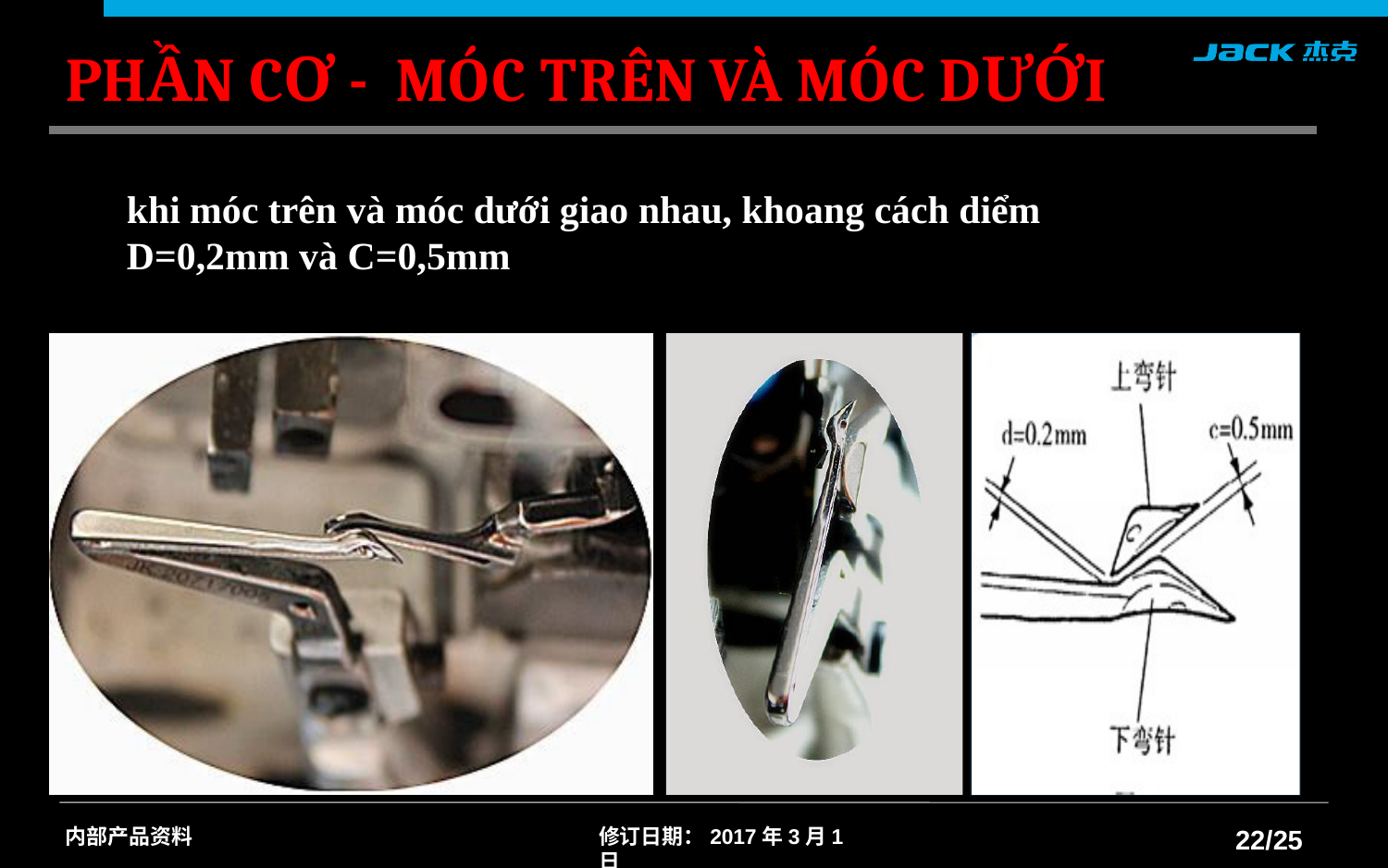

PHẦN CƠ -  MÓC TRÊN VÀ MÓC DƯỚI

khi móc trên và móc dưới giao nhau, khoang cách diểm D=0,2mm và C=0,5mm

22/25
内部产品资料
修订日期：2017年3月1日